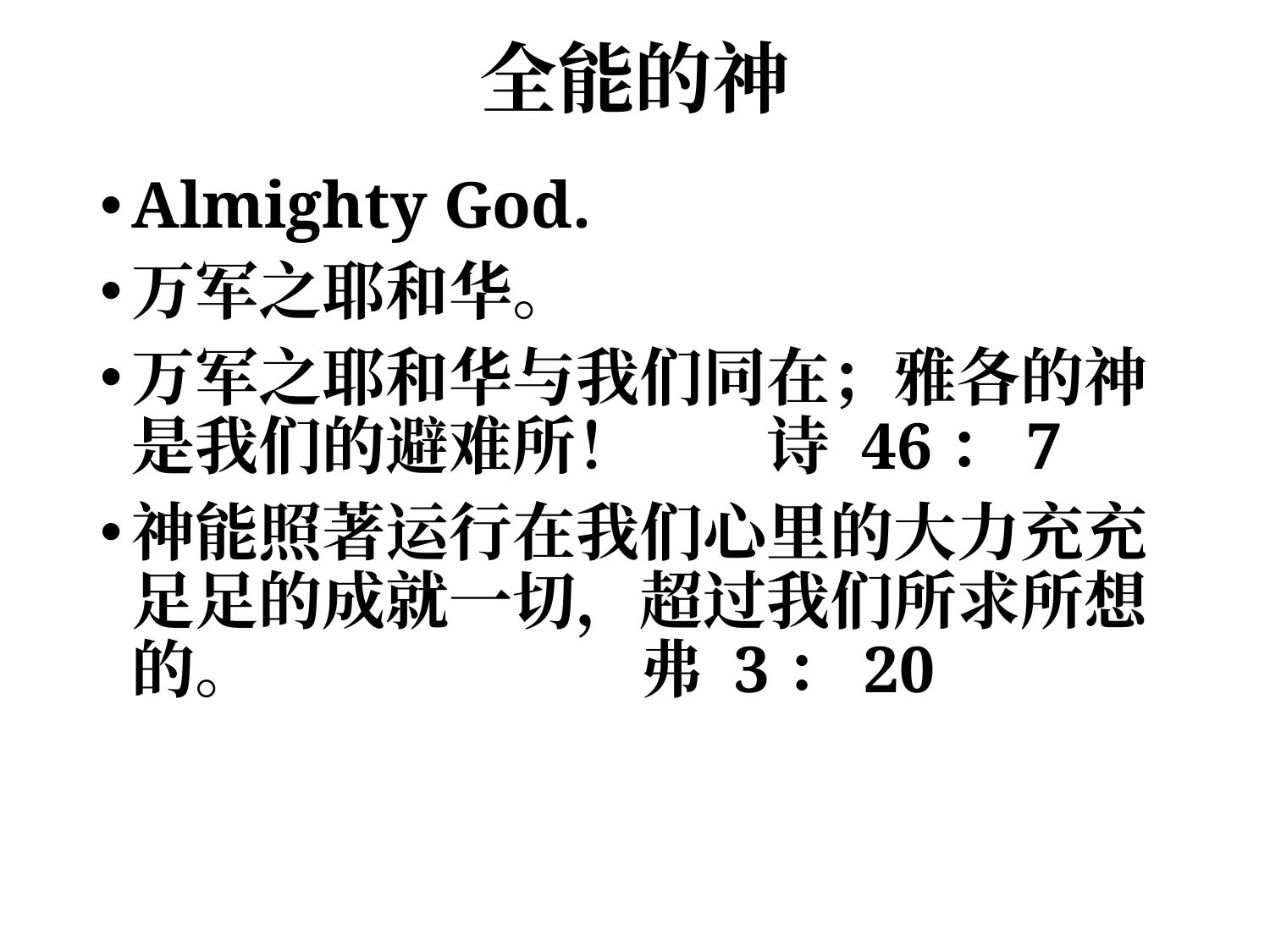

# 全能的神
Almighty God.
万军之耶和华。
万军之耶和华与我们同在；雅各的神是我们的避难所！	诗 46：7
神能照著运行在我们心里的大力充充足足的成就一切，超过我们所求所想的。 			弗 3：20